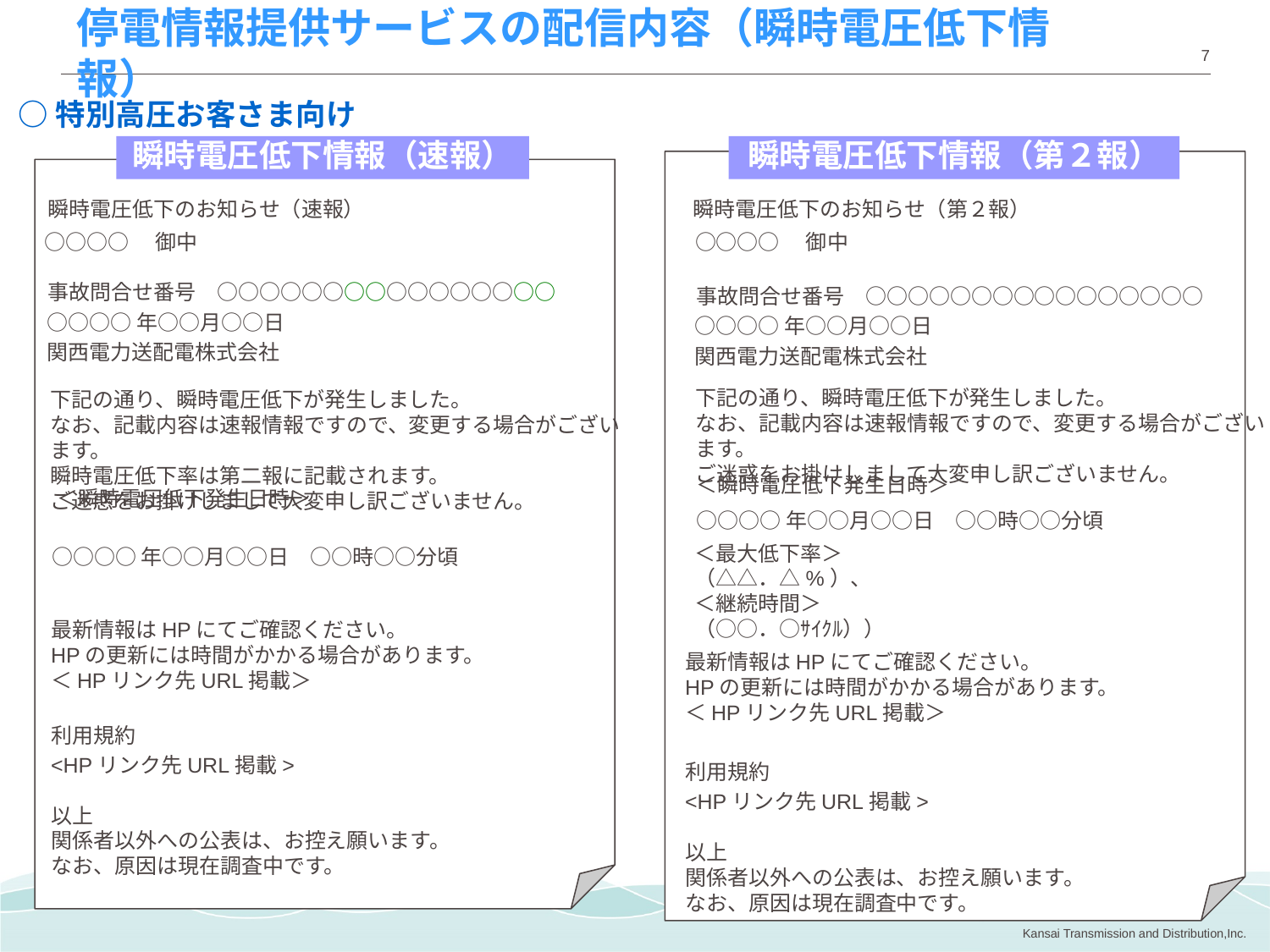

停電情報提供サービスの配信内容（瞬時電圧低下情報）
○特別高圧お客さま向け
瞬時電圧低下情報（速報）
瞬時電圧低下情報（第２報）

瞬時電圧低下のお知らせ（速報）
瞬時電圧低下のお知らせ（第２報）
○○○○　御中
○○○○　御中
事故問合せ番号　○○○○○○○○○○○○○○○○

事故問合せ番号　○○○○○○○○○○○○○○○○
○○○○年○○月○○日
○○○○年○○月○○日
関西電力送配電株式会社
関西電力送配電株式会社
下記の通り、瞬時電圧低下が発生しました。
なお、記載内容は速報情報ですので、変更する場合がございます。
ご迷惑をお掛けしまして大変申し訳ございません。
下記の通り、瞬時電圧低下が発生しました。
なお、記載内容は速報情報ですので、変更する場合がございます。
瞬時電圧低下率は第二報に記載されます。
ご迷惑をお掛けしまして大変申し訳ございません。
＜瞬時電圧低下発生日時＞
＜瞬時電圧低下発生日時＞
○○○○年○○月○○日　○○時○○分頃
＜最大低下率＞
（△△．△%）、
＜継続時間＞
（○○．○ｻｲｸﾙ））

○○○○年○○月○○日　○○時○○分頃
最新情報はHPにてご確認ください。
HPの更新には時間がかかる場合があります。
＜HPリンク先URL掲載＞

利用規約
<HPリンク先URL掲載>

以上
関係者以外への公表は、お控え願います。
なお、原因は現在調査中です。
最新情報はHPにてご確認ください。
HPの更新には時間がかかる場合があります。
＜HPリンク先URL掲載＞

利用規約
<HPリンク先URL掲載>

以上
関係者以外への公表は、お控え願います。
なお、原因は現在調査中です。